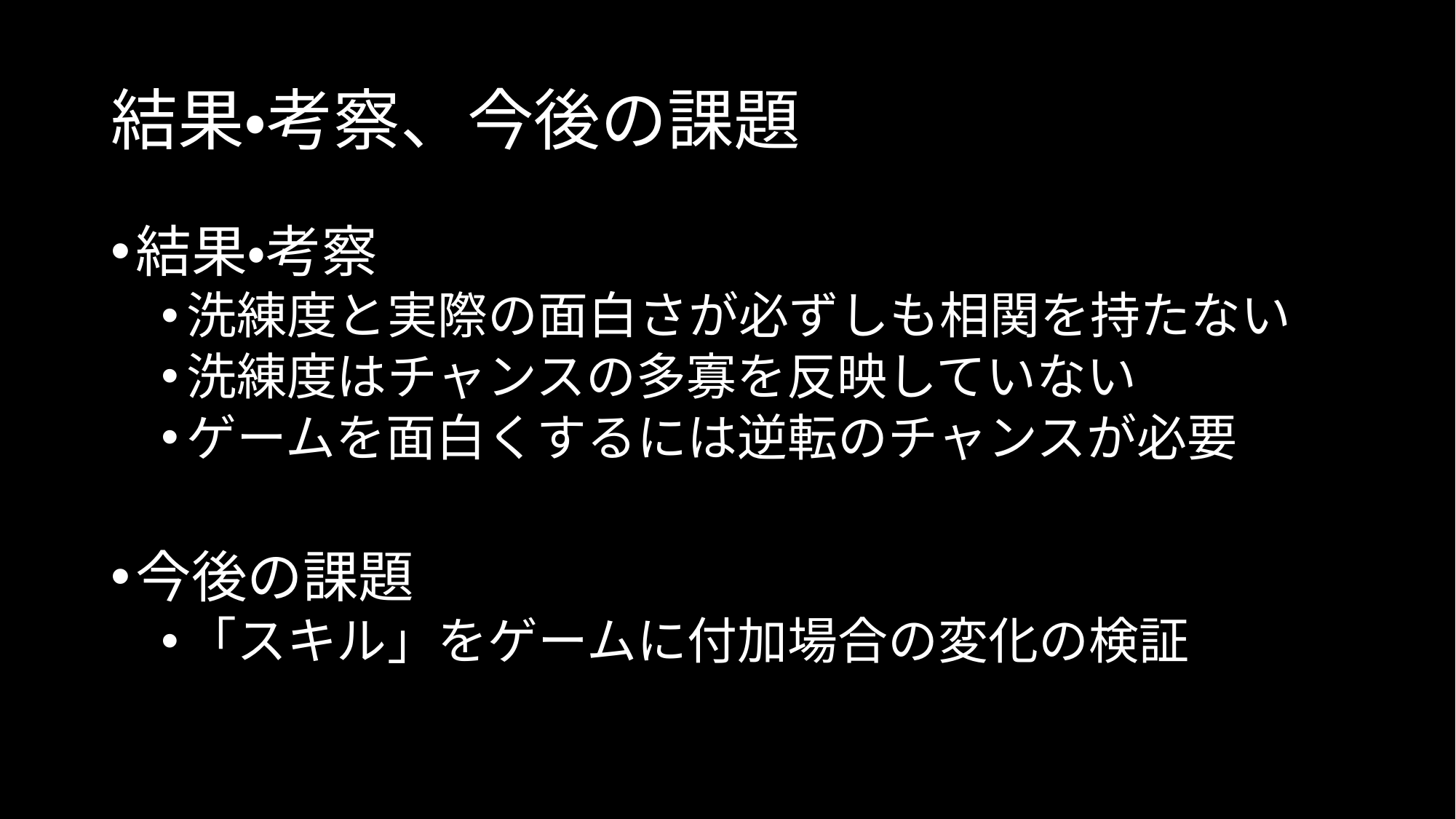

# 結果・考察、今後の課題
結果・考察
洗練度と実際の面白さが必ずしも相関を持たない
洗練度はチャンスの多寡を反映していない
ゲームを面白くするには逆転のチャンスが必要

今後の課題
「スキル」をゲームに付加場合の変化の検証